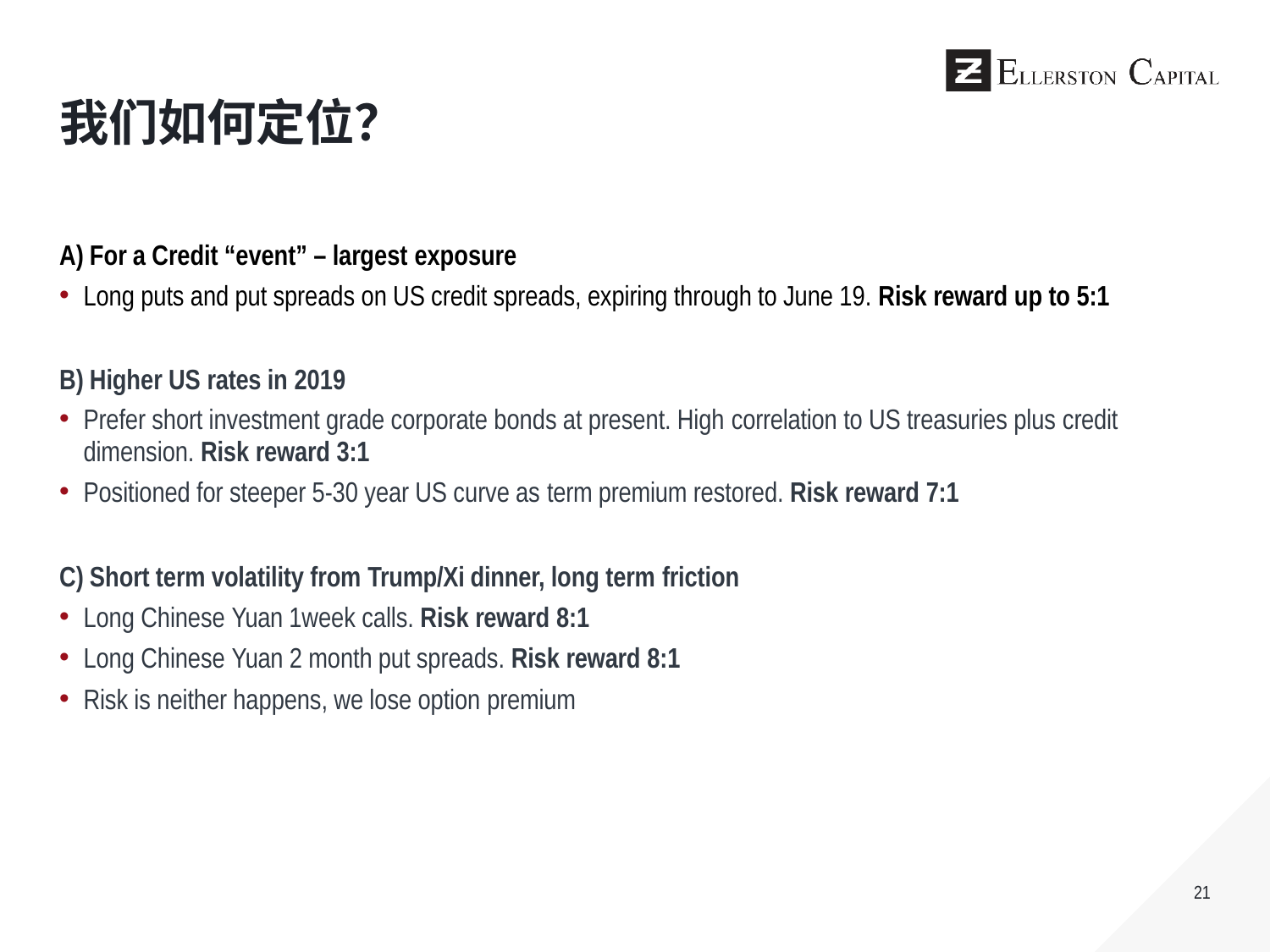

# 我们如何定位？
A) For a Credit “event” – largest exposure
Long puts and put spreads on US credit spreads, expiring through to June 19. Risk reward up to 5:1

B) Higher US rates in 2019
Prefer short investment grade corporate bonds at present. High correlation to US treasuries plus credit
dimension. Risk reward 3:1
Positioned for steeper 5-30 year US curve as term premium restored. Risk reward 7:1

C) Short term volatility from Trump/Xi dinner, long term friction
Long Chinese Yuan 1week calls. Risk reward 8:1
Long Chinese Yuan 2 month put spreads. Risk reward 8:1
Risk is neither happens, we lose option premium
21